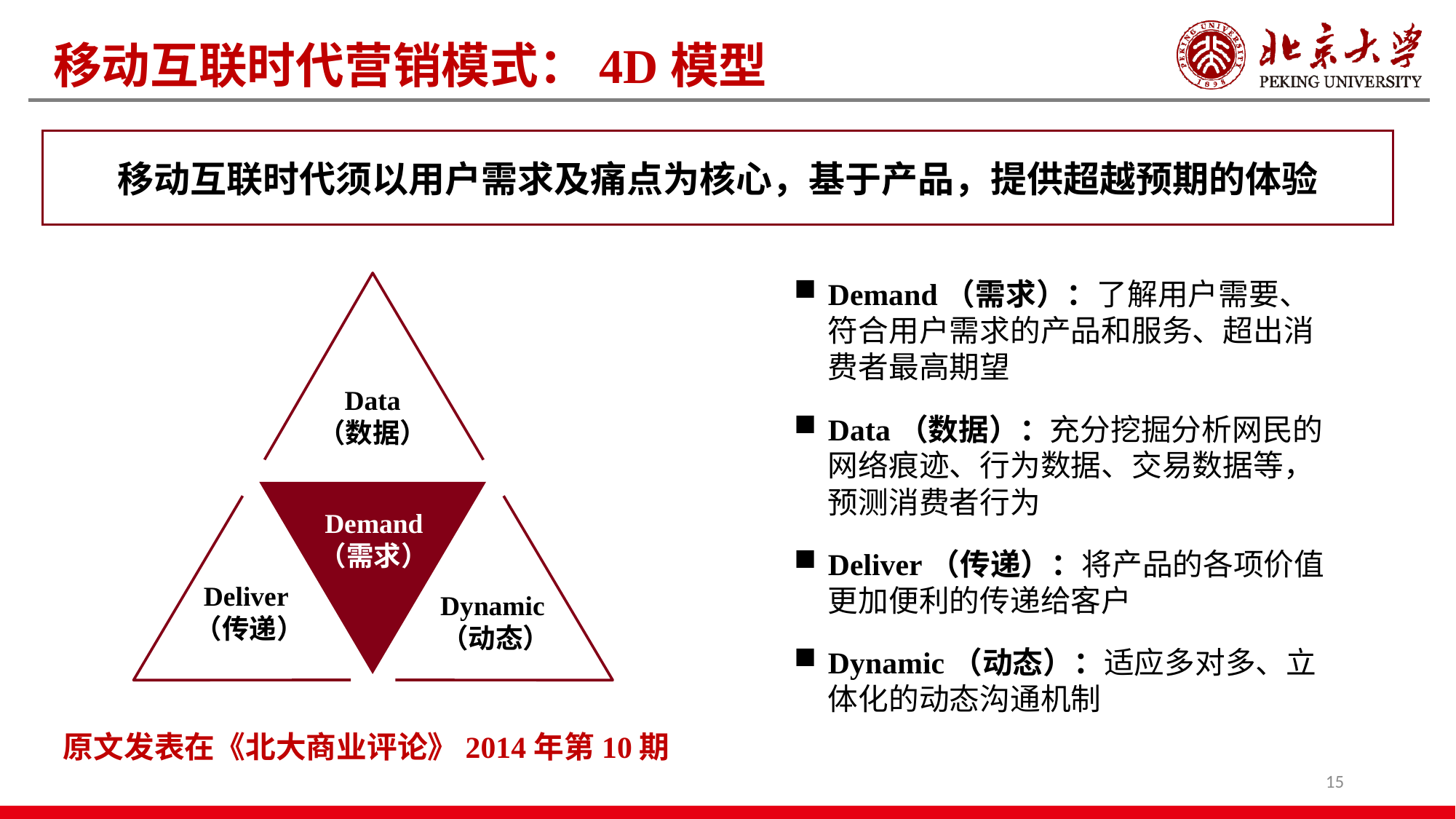

移动互联时代营销模式：4D模型
移动互联时代须以用户需求及痛点为核心，基于产品，提供超越预期的体验
Demand（需求）：了解用户需要、符合用户需求的产品和服务、超出消费者最高期望

Data
（数据）

Demand
（需求）
Deliver（传递）
Dynamic（动态）
Data（数据）：充分挖掘分析网民的网络痕迹、行为数据、交易数据等，预测消费者行为
Deliver（传递）：将产品的各项价值更加便利的传递给客户
Dynamic（动态）：适应多对多、立体化的动态沟通机制
原文发表在《北大商业评论》2014年第10期
15